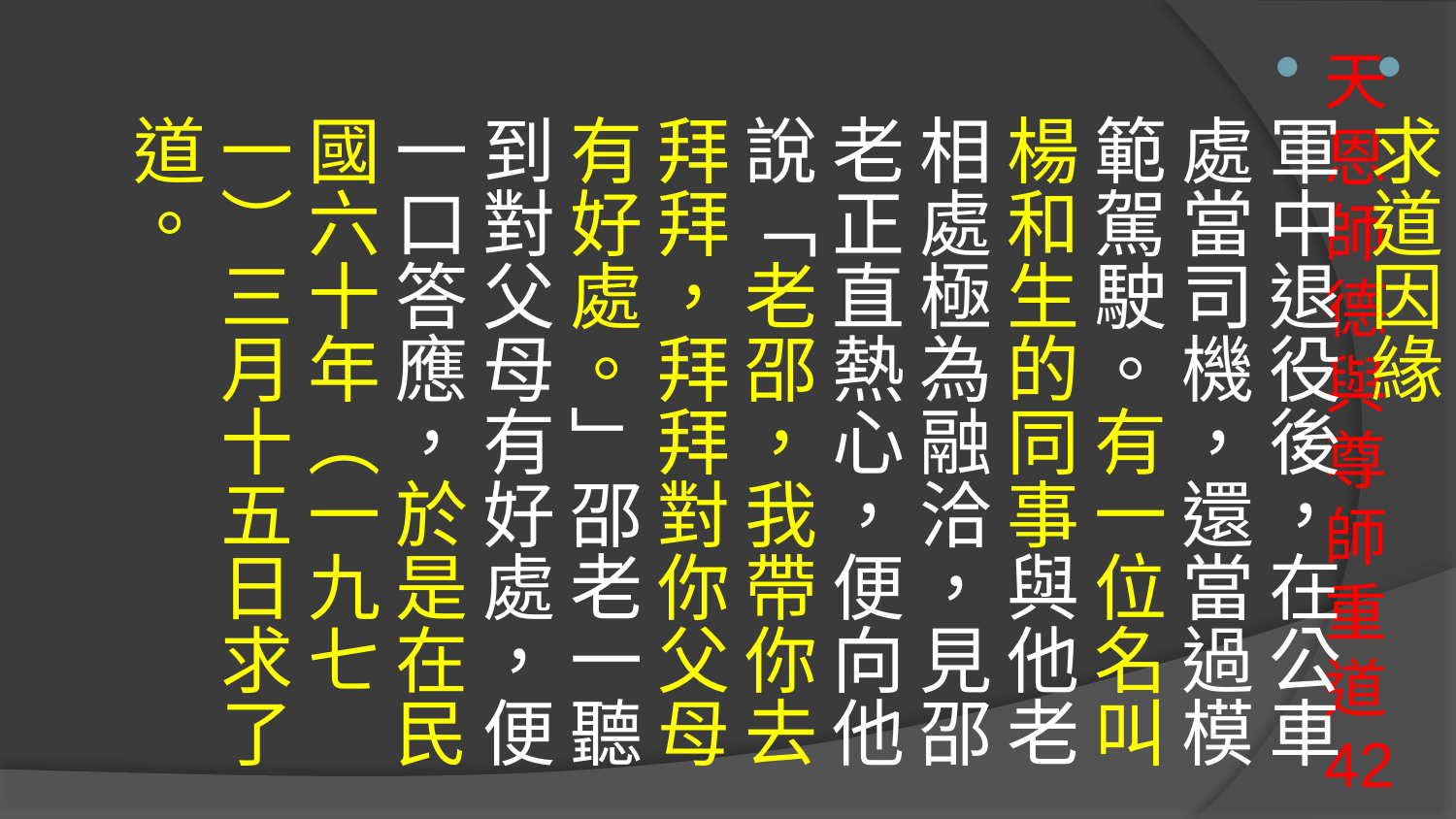

# 天恩師德與尊師重道 42
求道因緣
軍中退役後，在公車處當司機，還當過模範駕駛。有一位名叫楊和生的同事與他老相處極為融洽，見邵老正直熱心，便向他說「老邵，我帶你去拜拜，拜拜對你父母有好處。」邵老一聽到對父母有好處，便一口答應，於是在民國六十年（一九七一）三月十五日求了道。